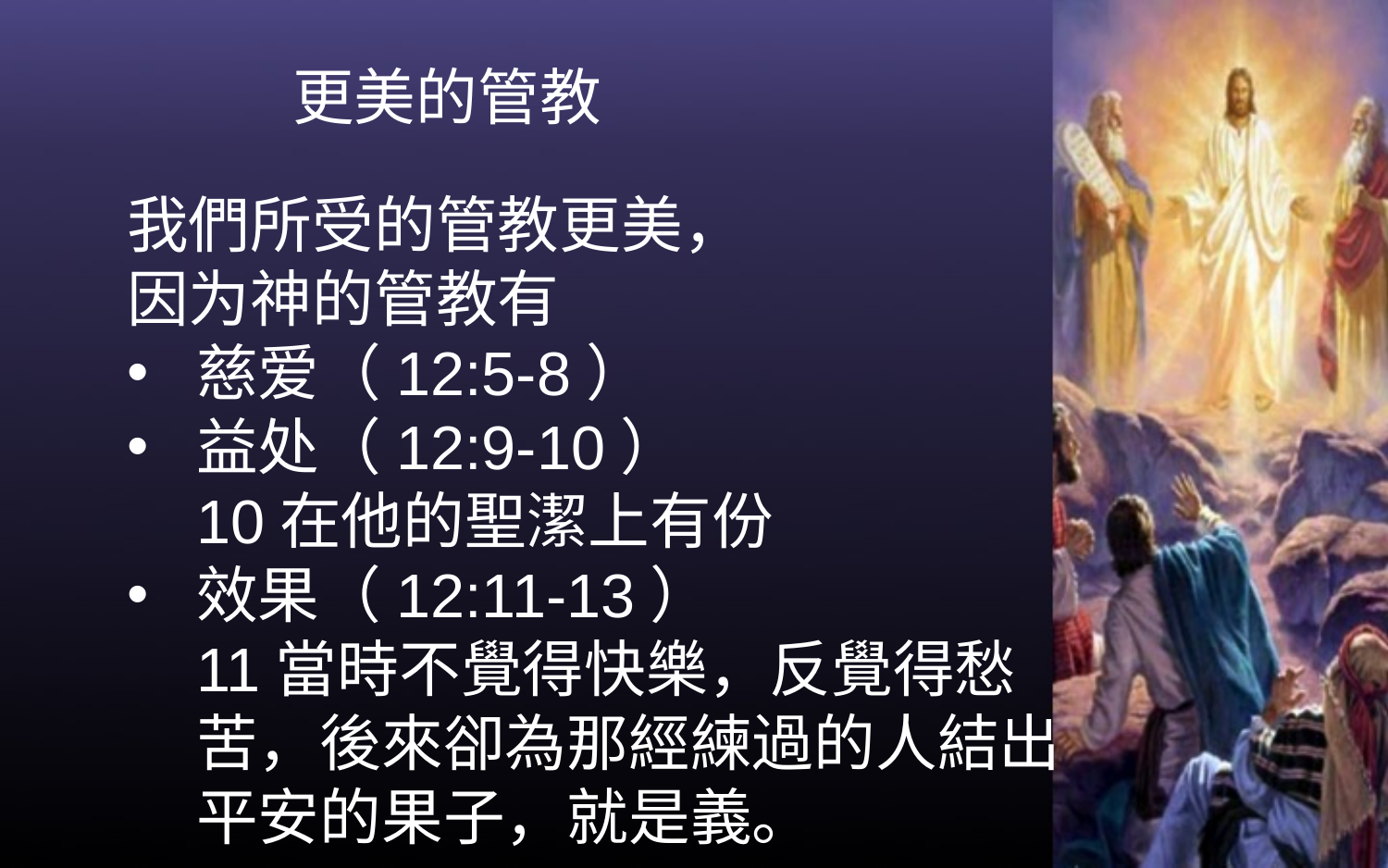

更美的管教
我們所受的管教更美，
因为神的管教有
慈爱（12:5-8）
益处（12:9-10）
10在他的聖潔上有份
效果（12:11-13）
11當時不覺得快樂，反覺得愁苦，後來卻為那經練過的人結出平安的果子，就是義。